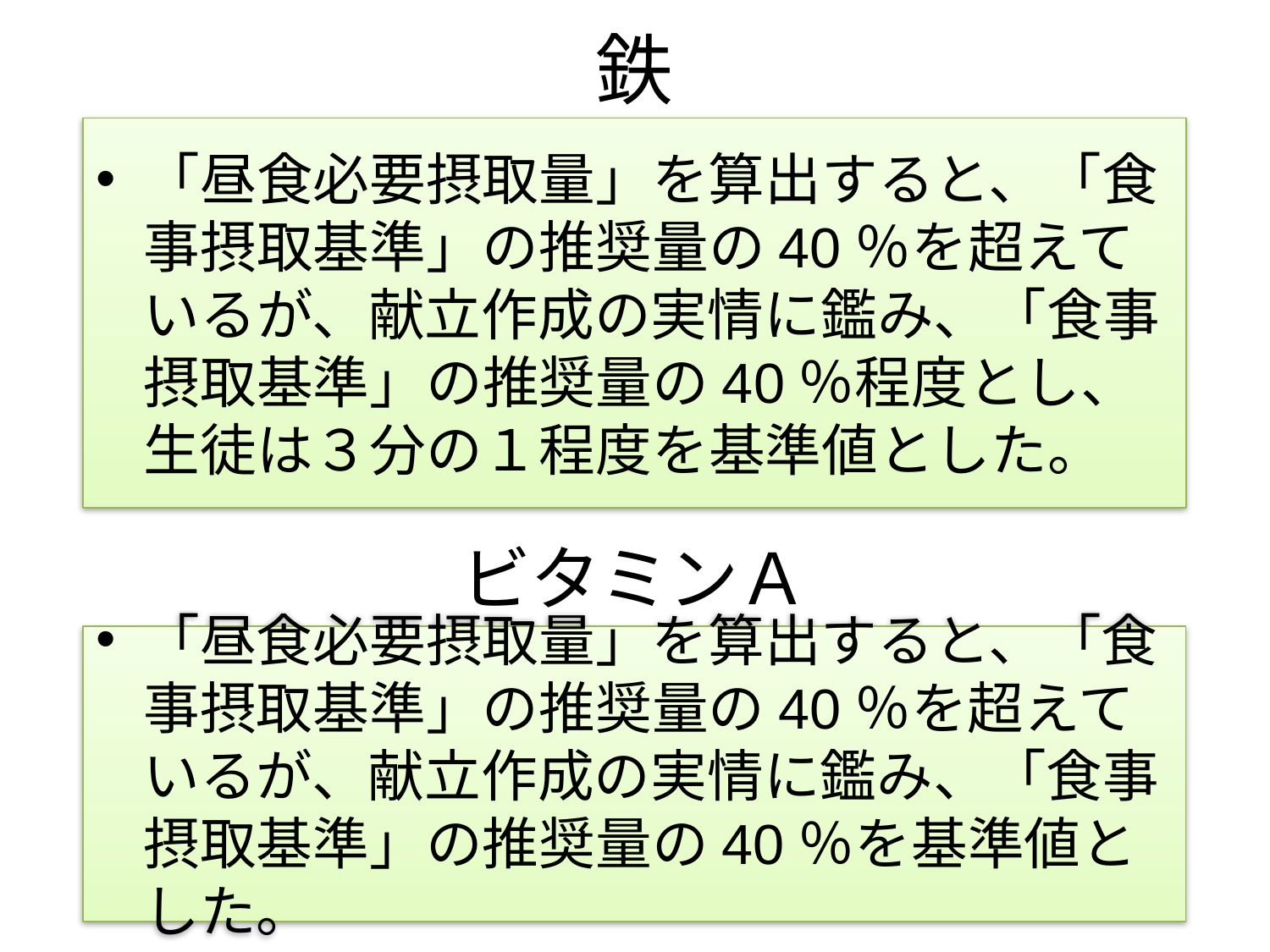

# 鉄
「昼食必要摂取量」を算出すると、「食事摂取基準」の推奨量の40％を超えているが、献立作成の実情に鑑み、「食事摂取基準」の推奨量の40％程度とし、生徒は３分の１程度を基準値とした。
ビタミンＡ
「昼食必要摂取量」を算出すると、「食事摂取基準」の推奨量の40％を超えているが、献立作成の実情に鑑み、「食事摂取基準」の推奨量の40％を基準値とした。